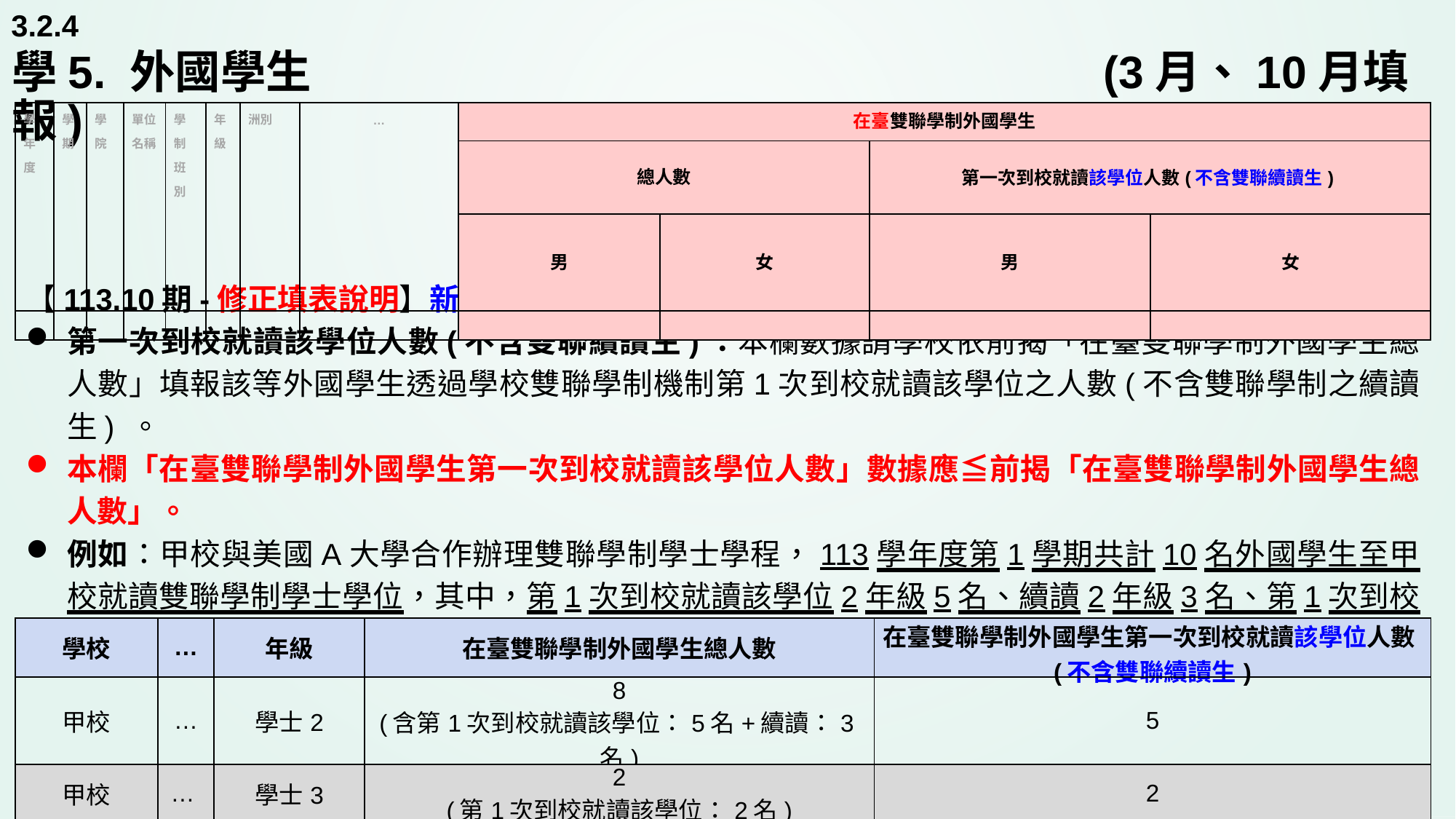

3.2.4
# 學5. 外國學生						   		(3月、10月填報)
| 學年度 | 學期 | 學院 | 單位 名稱 | 學制 班別 | 年級 | 洲別 | … | 在臺雙聯學制外國學生 |  |  |  |
| --- | --- | --- | --- | --- | --- | --- | --- | --- | --- | --- | --- |
|  |  |  |  |  |  |  |  | 總人數 |  | 第一次到校就讀該學位人數(不含雙聯續讀生) |  |
|  |  |  |  |  |  |  |  | 男 | 女 | 男 | 女 |
|  |  |  |  |  |  |  |  |  |  |  |  |
【113.10期-修正填表說明】新增「第一次到校就讀該學位人數(不含雙聯續讀生)」欄位
第一次到校就讀該學位人數(不含雙聯續讀生)：本欄數據請學校依前揭「在臺雙聯學制外國學生總人數」填報該等外國學生透過學校雙聯學制機制第1次到校就讀該學位之人數(不含雙聯學制之續讀生) 。
本欄「在臺雙聯學制外國學生第一次到校就讀該學位人數」數據應≦前揭「在臺雙聯學制外國學生總人數」。
例如：甲校與美國A大學合作辦理雙聯學制學士學程，113學年度第1學期共計10名外國學生至甲校就讀雙聯學制學士學位，其中，第1次到校就讀該學位2年級5名、續讀2年級3名、第1次到校就讀該學位3年級2名；請填報如下：
| 學校 | … | 年級 | 在臺雙聯學制外國學生總人數 | 在臺雙聯學制外國學生第一次到校就讀該學位人數(不含雙聯續讀生) |
| --- | --- | --- | --- | --- |
| 甲校 | … | 學士2 | 8 (含第1次到校就讀該學位：5名+續讀：3名) | 5 |
| 甲校 | … | 學士3 | 2 (第1次到校就讀該學位：2名) | 2 |